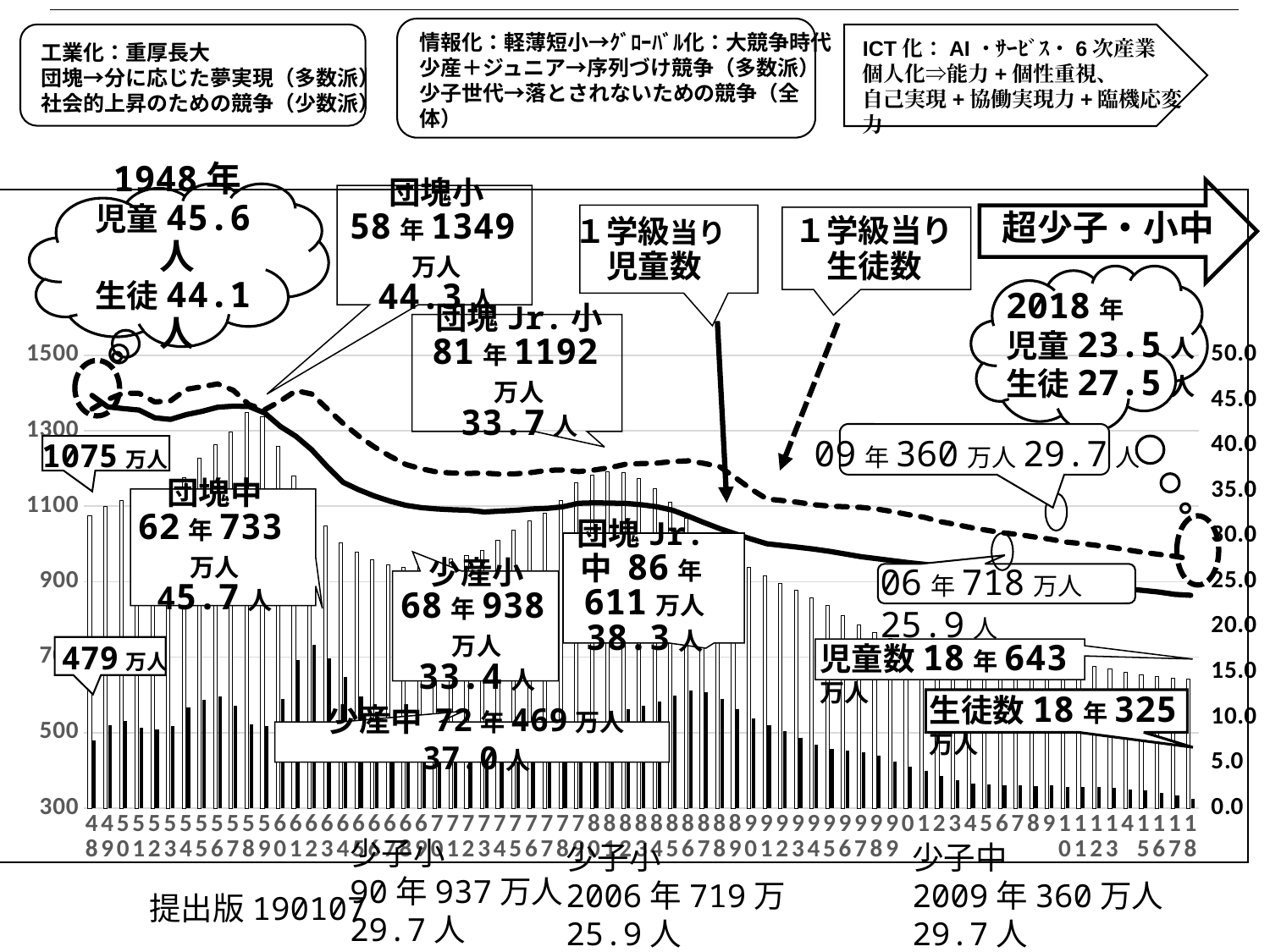

ICT化：AI・ｻｰﾋﾞｽ・6次産業
個人化⇒能力+個性重視、
自己実現+協働実現力+臨機応変力

情報化：軽薄短小→ｸﾞﾛｰﾊﾞﾙ化：大競争時代
少産＋ジュニア→序列づけ競争（多数派）
少子世代→落とされないための競争（全体）
工業化：重厚長大
団塊→分に応じた夢実現（多数派）
社会的上昇のための競争（少数派）
団塊小
58年1349万人
44.3人
1948年
児童45.6人
生徒44.1人

超少子・小中

１学級当り
　生徒数
１学級当り
　児童数
団塊Jr.小
81年1192万人
33.7人

2018年
児童23.5人
生徒27.5人

### Chart

| Category | 児童数 | 生徒数 | １学級あたりの児童数 | １学級あたりの生徒数 |
|---|---|---|---|---|
| 48 | 1075.0 | 479.0 | 45.57003449181773 | 44.05916016487561 |
| 49 | 1099.0 | 519.0 | 44.30674319895843 | 45.11415572779387 |
| 50 | 1114.0 | 532.0 | 44.111210126502066 | 45.819291735188514 |
| 51 | 1142.0 | 513.0 | 43.94658541370913 | 45.79076950544545 |
| 52 | 1115.0 | 508.0 | 43.08914415580902 | 44.84655070364055 |
| 53 | 1123.0 | 518.0 | 42.91737651016975 | 44.96608935351329 |
| 54 | 1175.0 | 566.0 | 43.44342447724114 | 46.23425408952885 |
| 55 | 1227.0 | 588.0 | 43.80459794742142 | 46.52022518106202 |
| 56 | 1262.0 | 596.0 | 44.25766404153439 | 46.83372999976436 |
| 57 | 1296.0 | 572.0 | 44.38254265679648 | 46.129251371410135 |
| 58 | 1349.0 | 521.0 | 44.34306494974792 | 44.54282050185953 |
| 59 | 1337.0 | 518.0 | 43.626334914245824 | 43.978903311798014 |
| 60 | 1259.0 | 590.0 | 42.143124916320794 | 44.94327218989 |
| 61 | 1181.0 | 692.0 | 41.04518111018825 | 46.08872722916264 |
| 62 | 1106.0 | 733.0 | 39.564295605563444 | 45.7144354270244 |
| 63 | 1047.0 | 696.0 | 37.68080619797983 | 44.065472009719244 |
| 64 | 1003.0 | 648.0 | 35.97000046616536 | 42.46940890220949 |
| 65 | 978.0 | 596.0 | 35.14646379302286 | 41.066612431746734 |
| 66 | 958.0 | 556.0 | 34.45297974678084 | 39.85767989095344 |
| 67 | 945.0 | 527.0 | 33.88482758373454 | 38.84224644249405 |
| 68 | 938.0 | 504.0 | 33.42898571377676 | 37.93064570719417 |
| 69 | 940.0 | 487.0 | 33.173260847324286 | 37.458297082759096 |
| 70 | 949.0 | 472.0 | 33.029318850765065 | 37.10273029757176 |
| 71 | 960.0 | 469.0 | 32.94292080669638 | 36.996973565990444 |
| 72 | 970.0 | 469.0 | 32.885972439382584 | 36.95354446143418 |
| 73 | 982.0 | 478.0 | 32.69824393103632 | 36.99346754282087 |
| 74 | 1009.0 | 474.0 | 32.79686880311039 | 36.86951613531083 |
| 75 | 1036.0 | 476.0 | 32.88370764950174 | 36.91071566970998 |
| 76 | 1061.0 | 483.0 | 33.02791033578942 | 37.05758070574887 |
| 77 | 1082.0 | 498.0 | 33.093183868846445 | 37.29436139522686 |
| 78 | 1115.0 | 505.0 | 33.2739527705722 | 37.337258150405304 |
| 79 | 1163.0 | 497.0 | 33.657712779043216 | 37.162913193768986 |
| 80 | 1183.0 | 509.0 | 33.70921015502749 | 37.33119847579965 |
| 81 | 1192.0 | 530.0 | 33.67880080210128 | 37.5902252172371 |
| 82 | 1190.0 | 562.0 | 33.64606037989749 | 37.969301710111466 |
| 83 | 1174.0 | 571.0 | 33.49774436090225 | 38.04184942738678 |
| 84 | 1146.0 | 583.0 | 33.27234971281965 | 38.09492905646073 |
| 85 | 1110.0 | 599.0 | 32.89340167737383 | 38.272016918398116 |
| 86 | 1067.0 | 611.0 | 32.227898361319525 | 38.34450557041838 |
| 87 | 1023.0 | 608.0 | 31.52264096272641 | 38.06016948091775 |
| 88 | 987.0 | 590.0 | 30.860690327783786 | 37.69679300291545 |
| 89 | 961.0 | 562.0 | 30.280077160931604 | 36.47615121970218 |
| 90 | 937.0 | 537.0 | 29.716304299582152 | 35.215470990253564 |
| 91 | 916.0 | 519.0 | 29.191025383558543 | 34.13162378543376 |
| 92 | 895.0 | 504.0 | 28.99417668275073 | 33.95469866522853 |
| 93 | 877.0 | 485.0 | 28.801516788795865 | 33.760750929264525 |
| 94 | 858.0 | 468.0 | 28.59898837430151 | 33.50582627118644 |
| 95 | 837.0 | 457.0 | 28.35026622048204 | 33.34225788801751 |
| 96 | 811.0 | 453.0 | 28.056381855627283 | 33.27820532610054 |
| 97 | 786.0 | 448.0 | 27.76010163477917 | 33.20524884598001 |
| 98 | 766.0 | 438.0 | 27.54407536265221 | 33.02153642044641 |
| 99 | 750.0 | 424.0 | 27.32455462858392 | 32.74836210422342 |
| 0 | 737.0 | 410.0 | 27.111773214620914 | 32.40382018745608 |
| 1 | 730.0 | 399.0 | 26.92799072990896 | 32.12521225485068 |
| 2 | 724.0 | 386.0 | 26.709145781296694 | 31.651281505030973 |
| 3 | 723.0 | 375.0 | 26.544441465233216 | 31.330505357829452 |
| 4 | 720.0 | 366.0 | 26.27483197232743 | 30.97453392517438 |
| 5 | 720.0 | 363.0 | 26.069906513620904 | 30.685002792303397 |
| 6 | 719.0 | 360.0 | 25.89826862444825 | 30.401099040239053 |
| 7 | 713.0 | 361.0 | 25.698123675981034 | 30.220490610838922 |
| 8 | 712.0 | 359.0 | 25.55678323434949 | 29.95320720735744 |
| 9 | 706.0 | 360.0 | 25.3901144128568 | 29.706370619734813 |
| 10 | 699.0 | 356.0 | 25.201082510819703 | 29.38932848765177 |
| 11 | 689.0 | 357.0 | 24.916401366056956 | 29.219607714886067 |
| 12 | 676.0 | 355.0 | 24.59342756800384 | 29.014357466617664 |
| 13 | 668.0 | 354.0 | 24.38514157575846 | 28.76932839767319 |
| 4 | 660.0 | 350.0 | 24.202619747852935 | 28.50813510787153 |
| 15 | 654.0 | 347.0 | 24.03299847569374 | 28.233077499674096 |
| 16 | 648.0 | 341.0 | 23.85715179346786 | 28.01425375466763 |
| 17 | 645.0 | 333.0 | 23.6 | 27.8 |
| 18 | 643.0 | 325.0 | 23.5 | 27.5 |
479万人

09年360万人29.7人
1075万人

団塊中
62年733万人
45.7人

団塊Jr.中 86年611万人
38.3人

少産小
68年938万人
33.4人

少産中 72年469万人 37.0人
06年718万人25.9人

児童数18年643万人
479万人

生徒数18年325万人

06年25.9人
少子小
90年937万人
29.7人
少子中
2009年360万人
29.7人
少子小
2006年719万
25.9人
提出版190107